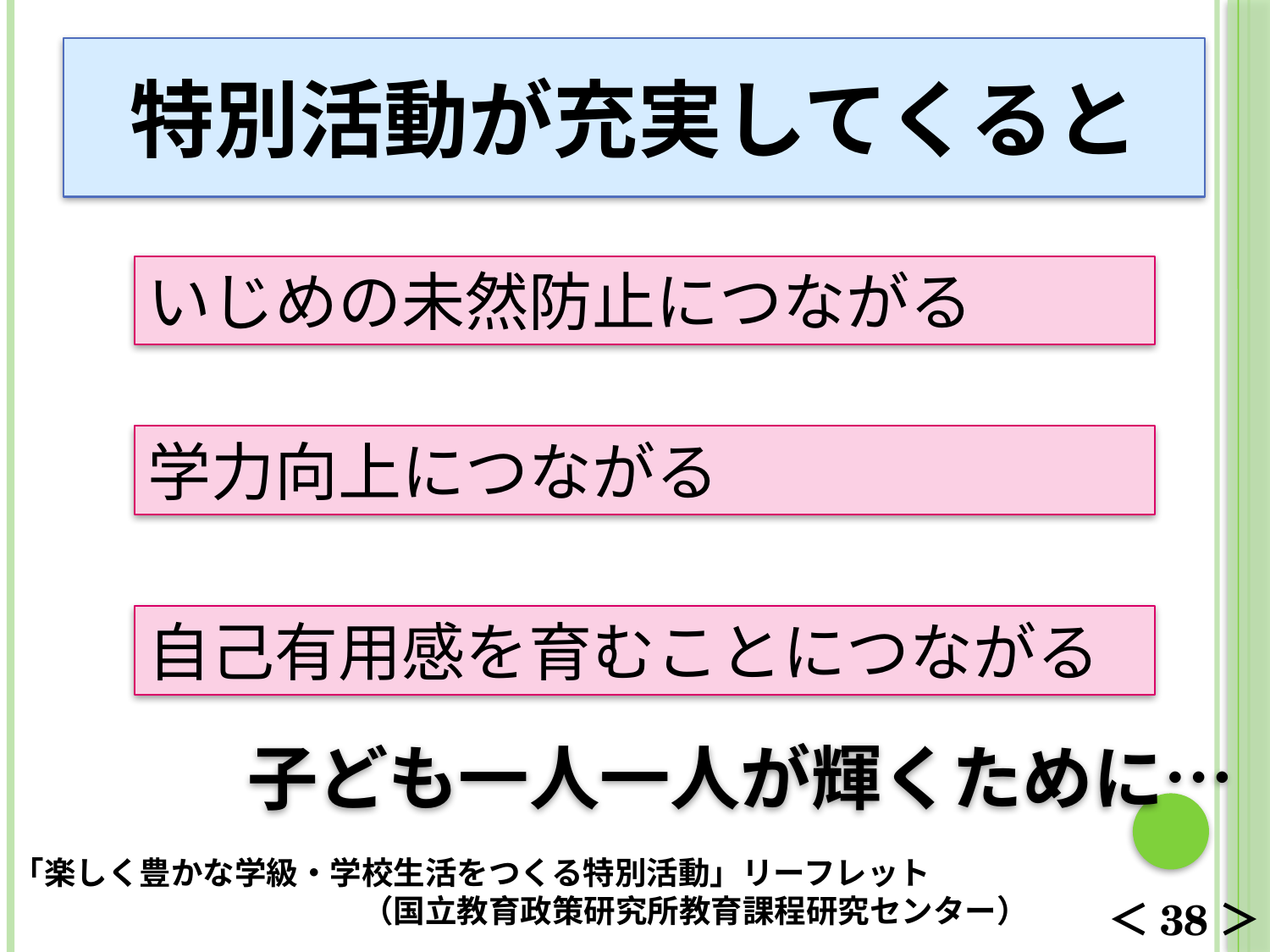

# 特別活動が充実してくると
いじめの未然防止につながる
学力向上につながる
自己有用感を育むことにつながる
子ども一人一人が輝くために…
「楽しく豊かな学級・学校生活をつくる特別活動」リーフレット
　　　　　　　　　　　（国立教育政策研究所教育課程研究センター）
＜38＞